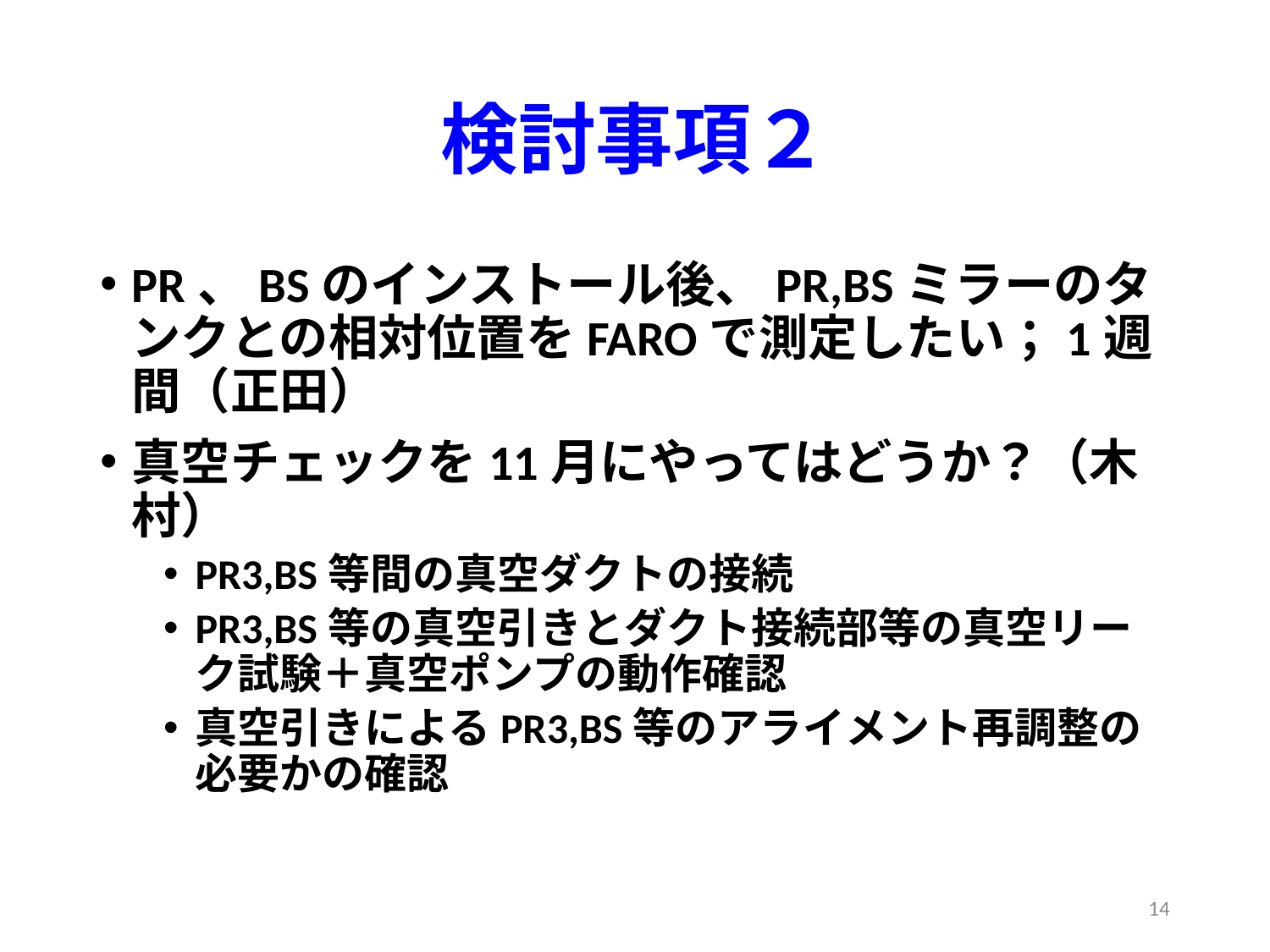

# 検討事項２
PR、BSのインストール後、PR,BSミラーのタンクとの相対位置をFAROで測定したい；1週間（正田）
真空チェックを11月にやってはどうか？（木村）
PR3,BS等間の真空ダクトの接続
PR3,BS等の真空引きとダクト接続部等の真空リーク試験＋真空ポンプの動作確認
真空引きによるPR3,BS等のアライメント再調整の必要かの確認

14